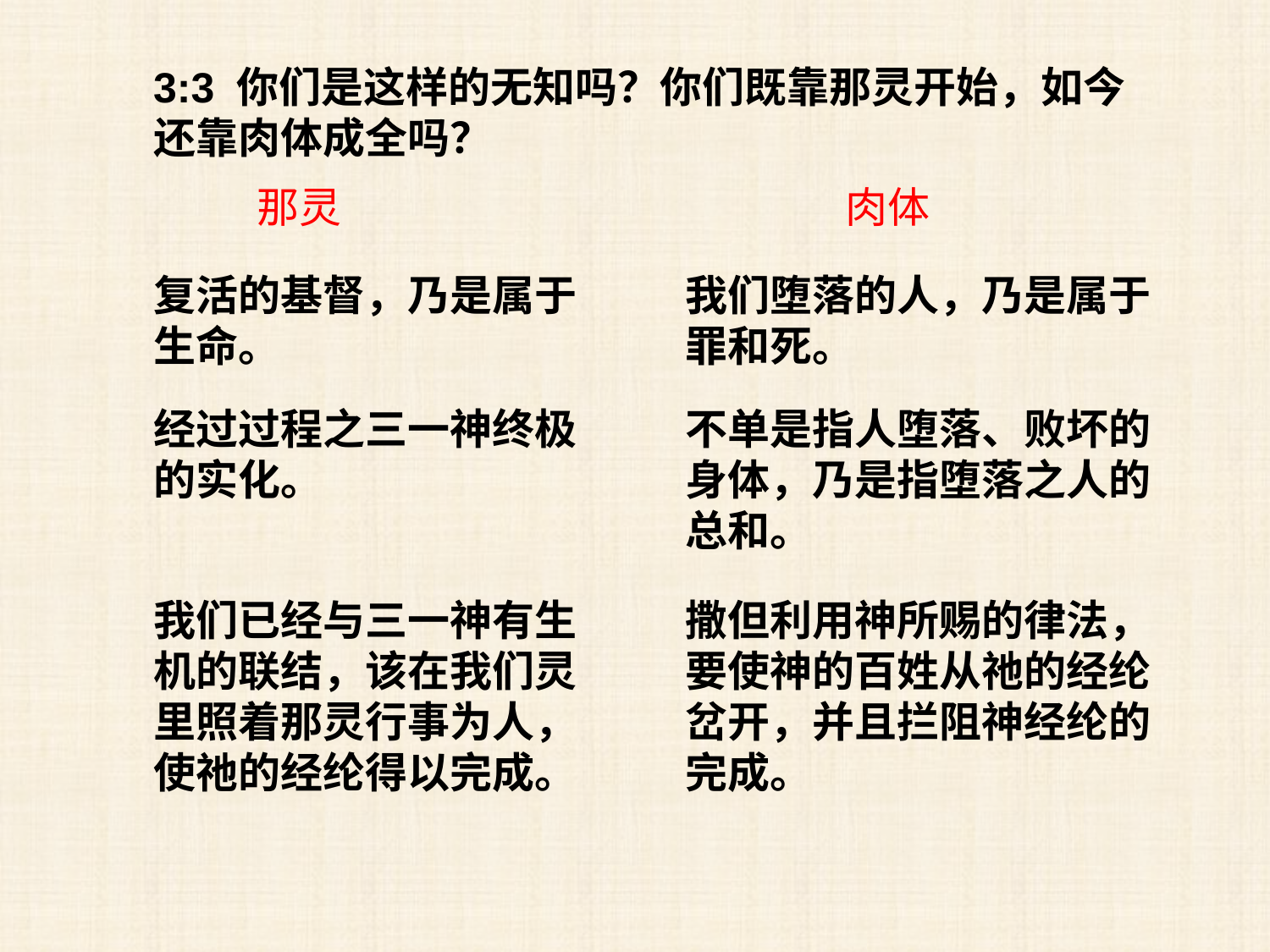

3:3 你们是这样的无知吗？你们既靠那灵开始，如今还靠肉体成全吗？
那灵
肉体
复活的基督，乃是属于生命。
我们堕落的人，乃是属于罪和死。
经过过程之三一神终极的实化。
不单是指人堕落、败坏的身体，乃是指堕落之人的总和。
我们已经与三一神有生机的联结，该在我们灵里照着那灵行事为人，使祂的经纶得以完成。
撒但利用神所赐的律法，要使神的百姓从祂的经纶岔开，并且拦阻神经纶的完成。